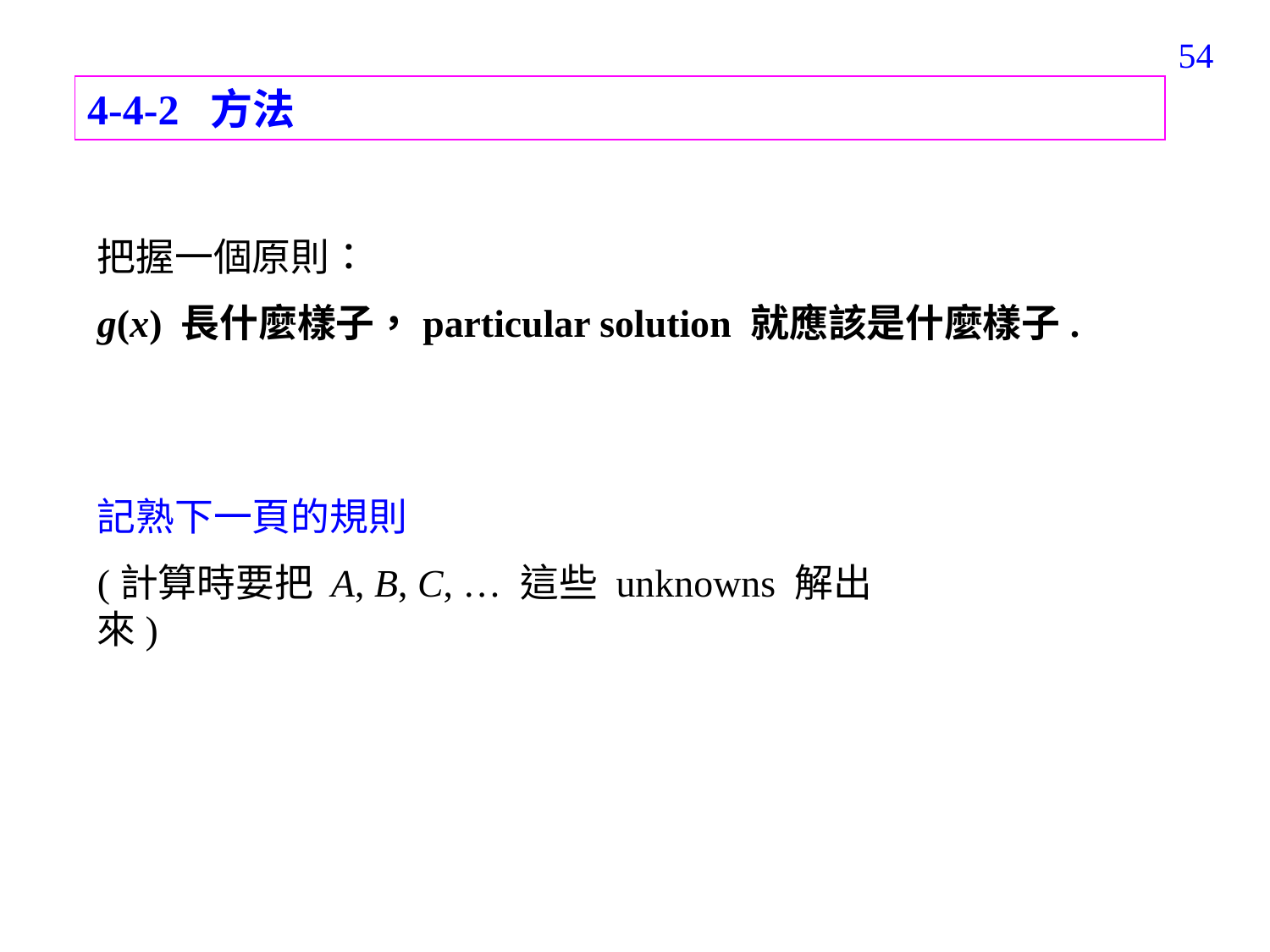

54
4-4-2  方法
把握一個原則：
g(x) 長什麼樣子，particular solution 就應該是什麼樣子.
記熟下一頁的規則
(計算時要把 A, B, C, … 這些 unknowns 解出來)